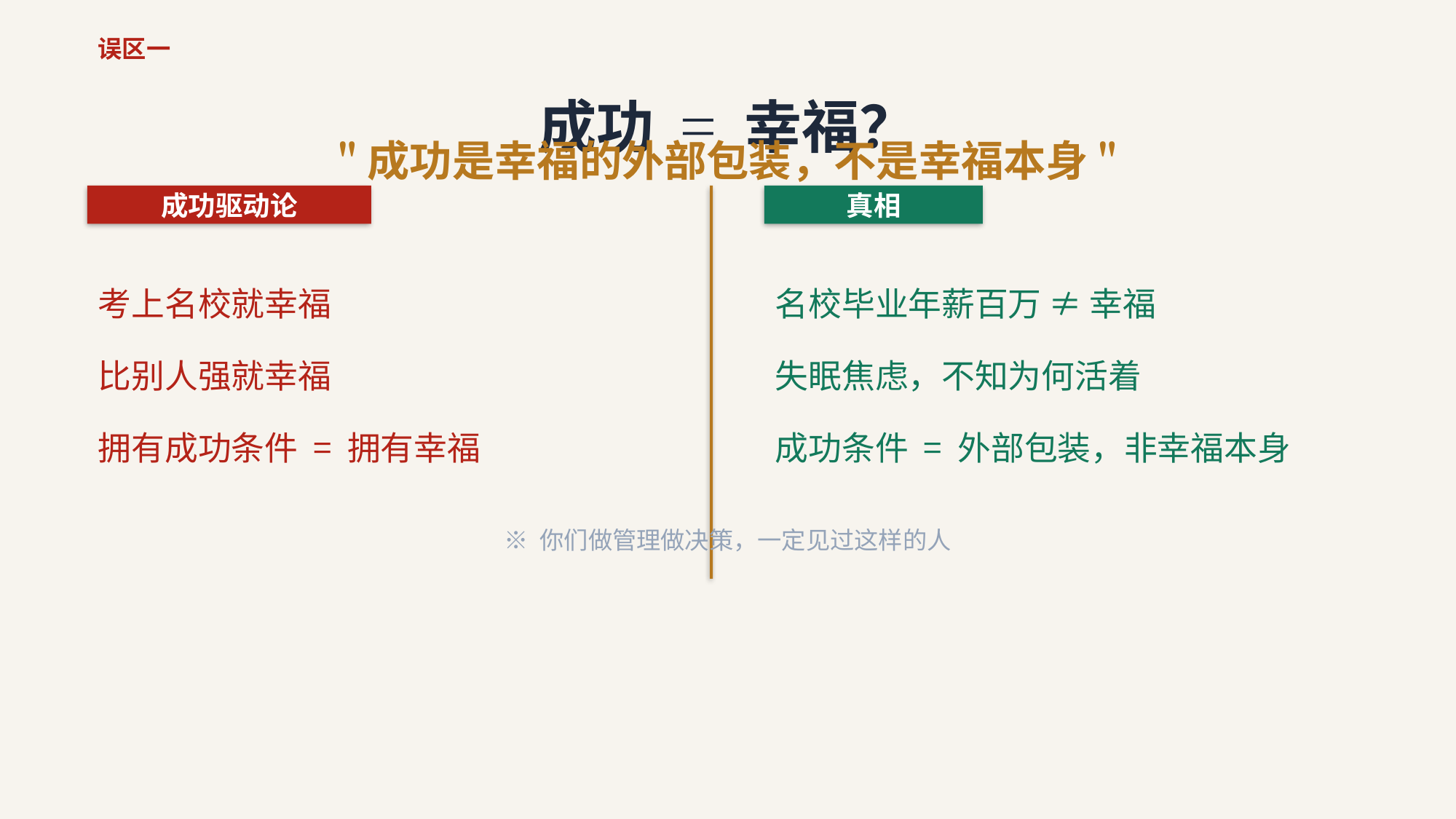

误区一
成功 = 幸福？
"成功是幸福的外部包装，不是幸福本身"
成功驱动论

真相
考上名校就幸福
比别人强就幸福
拥有成功条件 = 拥有幸福
名校毕业年薪百万 ≠ 幸福
失眠焦虑，不知为何活着
成功条件 = 外部包装，非幸福本身
※ 你们做管理做决策，一定见过这样的人